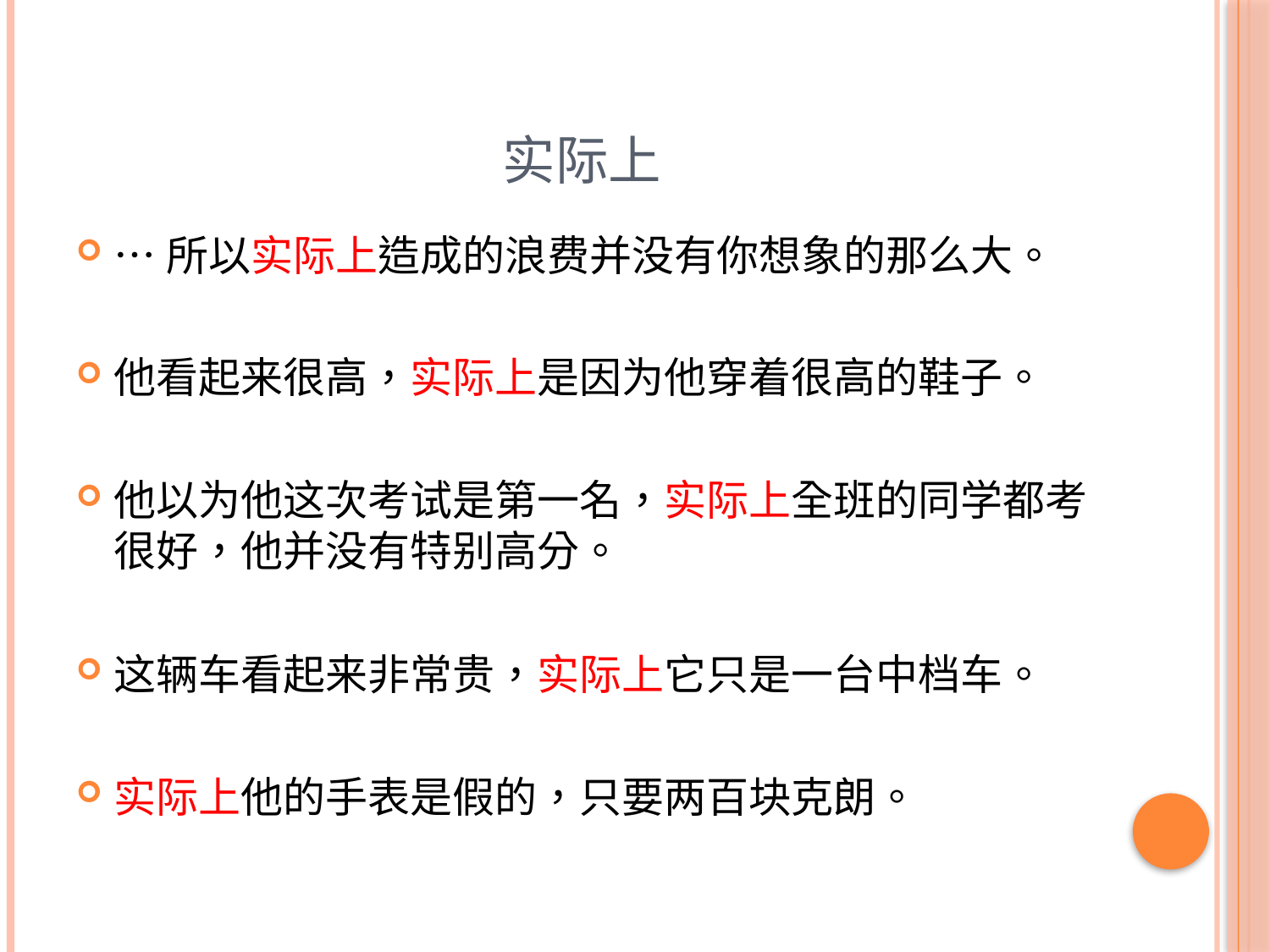

# 实际上
…所以实际上造成的浪费并没有你想象的那么大。

他看起来很高，实际上是因为他穿着很高的鞋子。

他以为他这次考试是第一名，实际上全班的同学都考很好，他并没有特别高分。

这辆车看起来非常贵，实际上它只是一台中档车。

实际上他的手表是假的，只要两百块克朗。